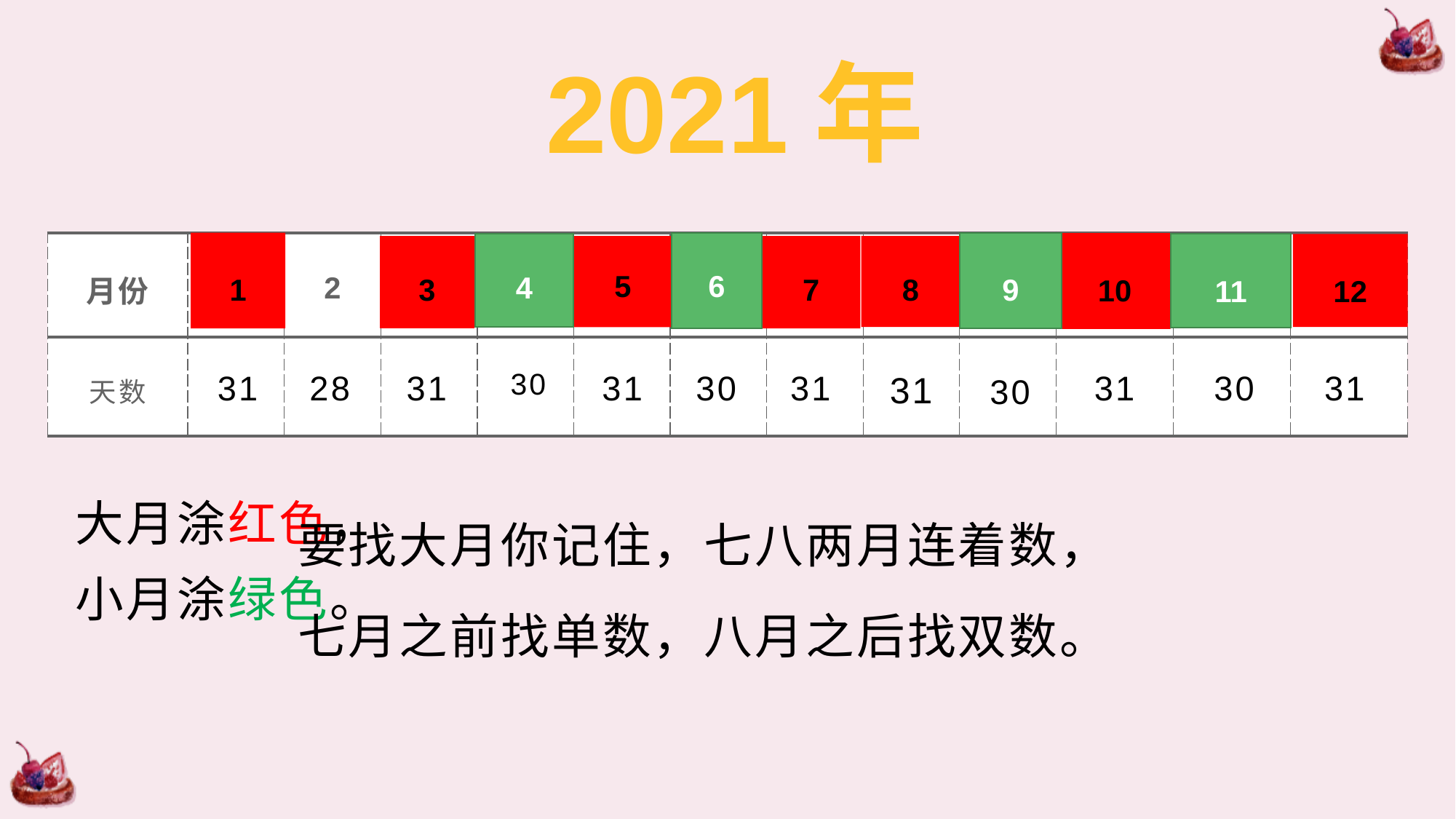

2021年
| 月份 | 1 | 2 | 3 | 4 | 5 | 6 | 7 | 8 | 9 | 10 | 11 | 12 |
| --- | --- | --- | --- | --- | --- | --- | --- | --- | --- | --- | --- | --- |
| 天数 |  |  |  |  |  |  |  |  |  |  |  |  |
1
6
9
10
4
11
12
3
5
7
8
30
31
31
30
31
31
28
30
31
31
31
30
大月涂红色，小月涂绿色。
要找大月你记住，七八两月连着数，
七月之前找单数，八月之后找双数。